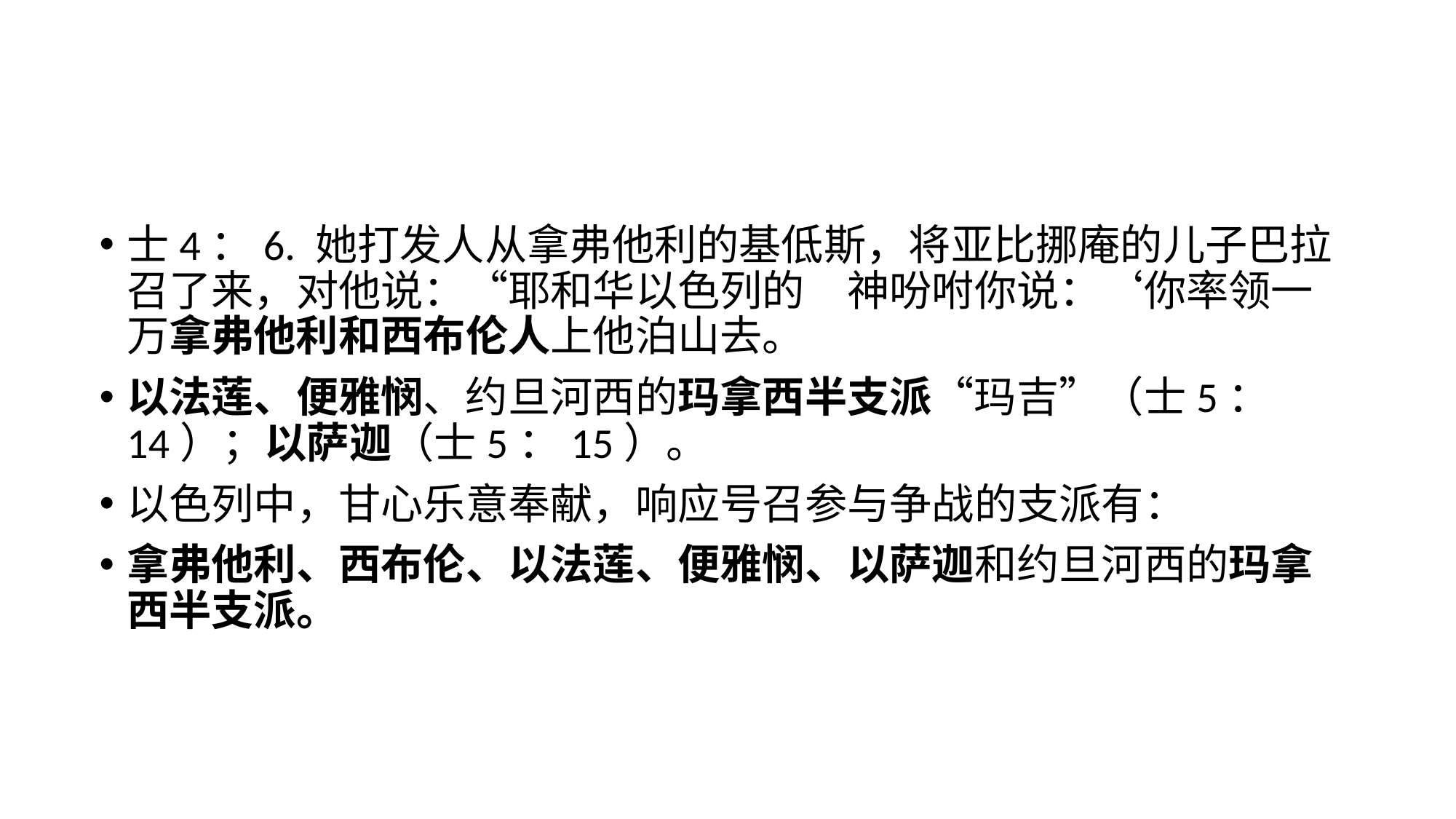

士4：6. 她打发人从拿弗他利的基低斯，将亚比挪庵的儿子巴拉召了来，对他说：“耶和华以色列的　神吩咐你说：‘你率领一万拿弗他利和西布伦人上他泊山去。
以法莲、便雅悯、约旦河西的玛拿西半支派“玛吉”（士5：14）；以萨迦（士5：15）。
以色列中，甘心乐意奉献，响应号召参与争战的支派有：
拿弗他利、西布伦、以法莲、便雅悯、以萨迦和约旦河西的玛拿西半支派。